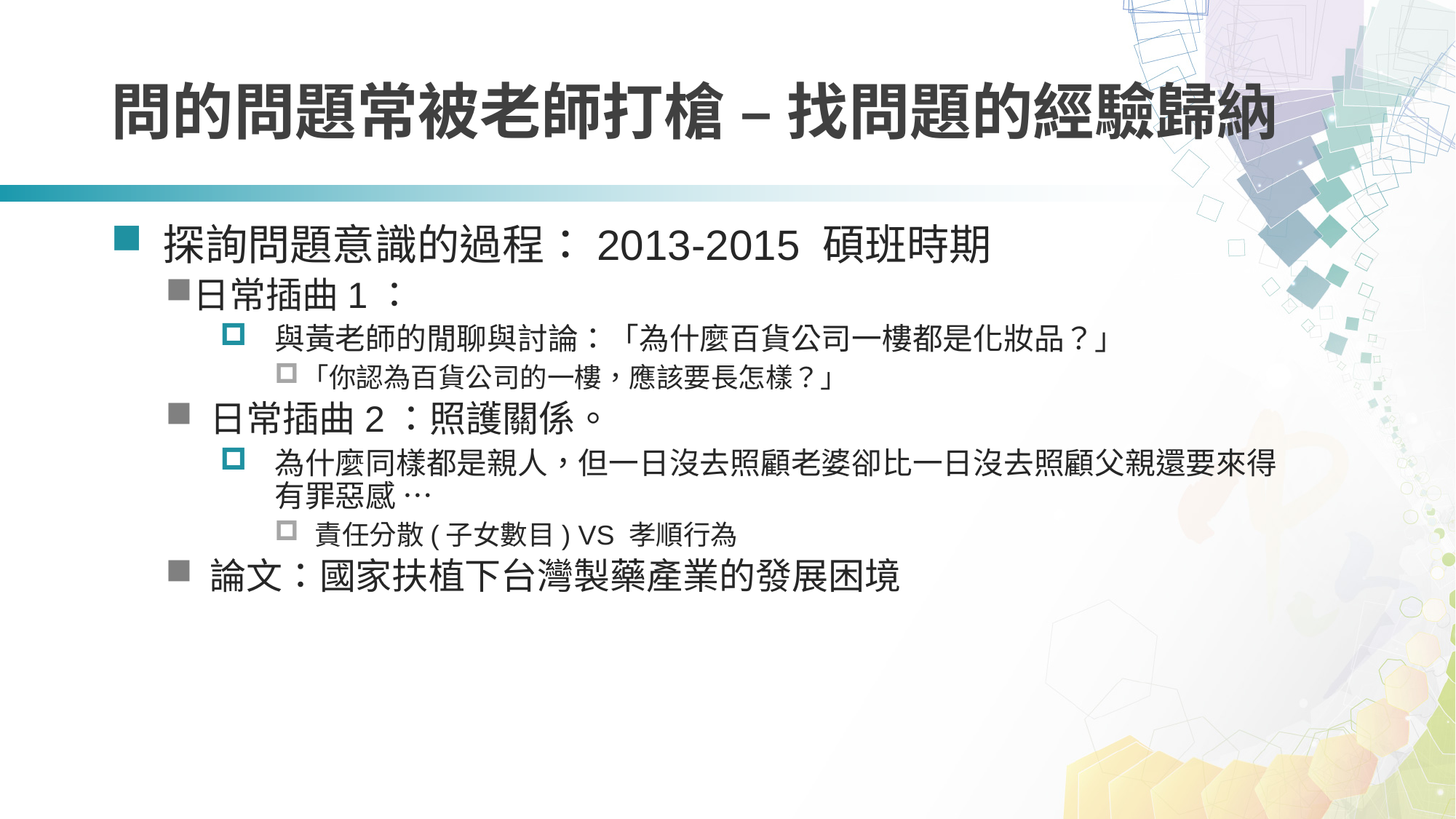

# 問的問題常被老師打槍 – 找問題的經驗歸納
 探詢問題意識的過程：2013-2015 碩班時期
日常插曲1：
與黃老師的閒聊與討論：「為什麼百貨公司一樓都是化妝品？」
「你認為百貨公司的一樓，應該要長怎樣？」
 日常插曲2：照護關係。
為什麼同樣都是親人，但一日沒去照顧老婆卻比一日沒去照顧父親還要來得有罪惡感 …
 責任分散(子女數目) VS 孝順行為
 論文：國家扶植下台灣製藥產業的發展困境